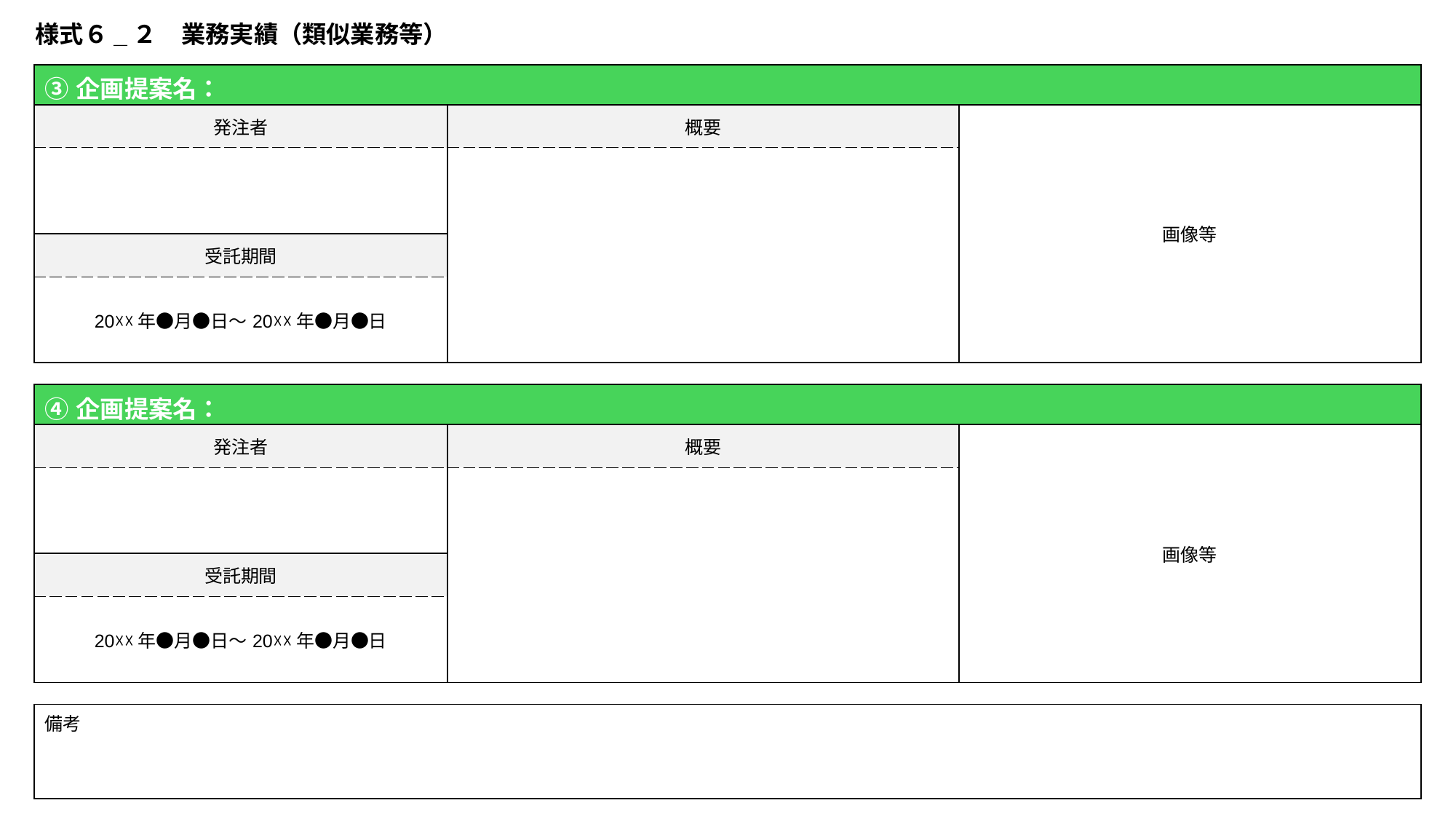

様式６_２　業務実績（類似業務等）
| ③企画提案名： |  |  |
| --- | --- | --- |
| 発注者 | 概要 | 画像等 |
|  |  |  |
| 受託期間 |  |  |
| 20☓☓年●月●日～20☓☓年●月●日 |  |  |
|  |  |  |
| ④企画提案名： |  |  |
| 発注者 | 概要 | 画像等 |
|  |  |  |
| 受託期間 |  |  |
| 20☓☓年●月●日～20☓☓年●月●日 |  |  |
|  |  |  |
| 備考 |  |  |